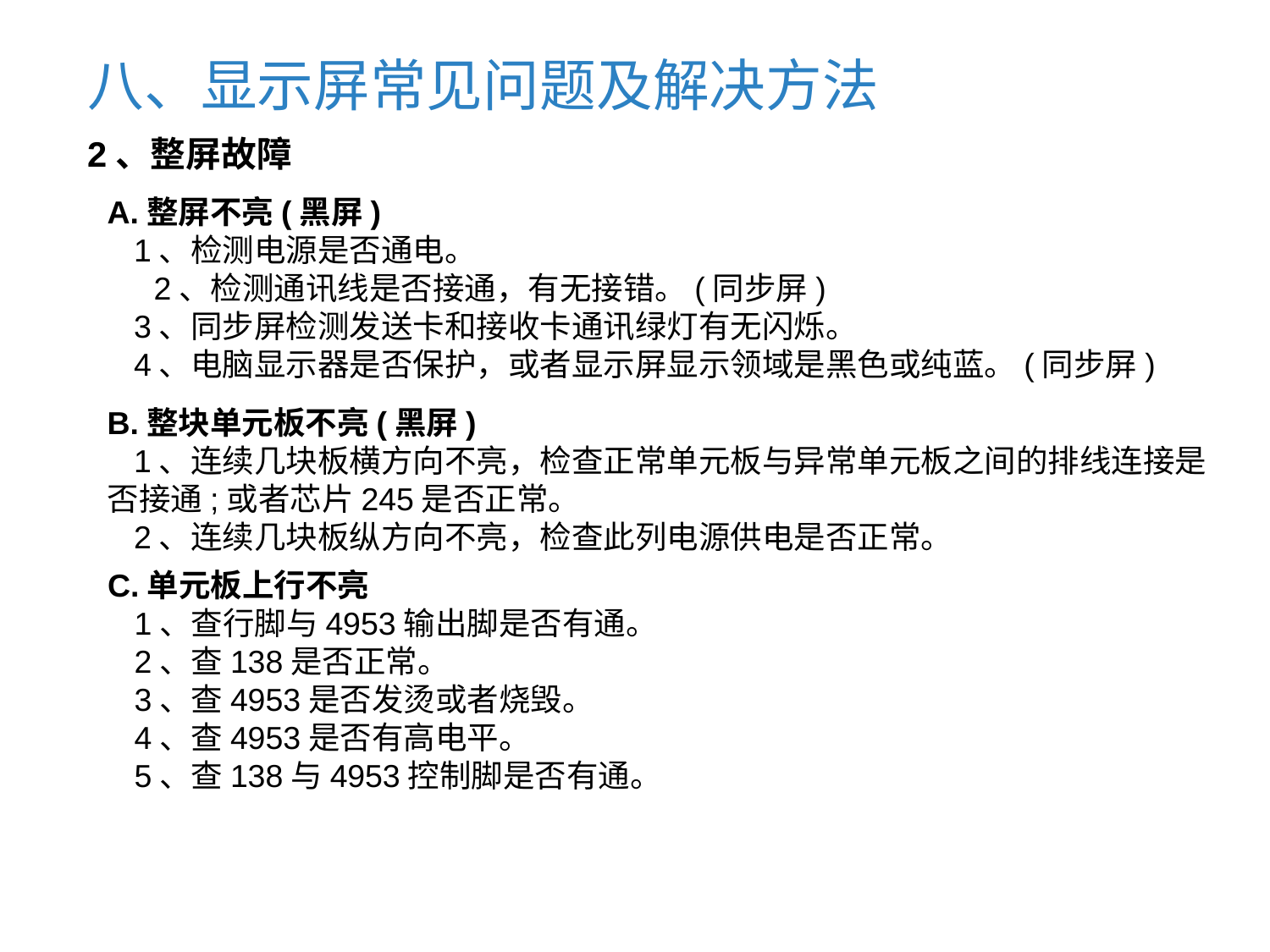

# 八、显示屏常见问题及解决方法
2、整屏故障
A.整屏不亮(黑屏)
   1、检测电源是否通电。
　 2、检测通讯线是否接通，有无接错。(同步屏)
   3、同步屏检测发送卡和接收卡通讯绿灯有无闪烁。
   4、电脑显示器是否保护，或者显示屏显示领域是黑色或纯蓝。(同步屏)
B.整块单元板不亮(黑屏)
   1、连续几块板横方向不亮，检查正常单元板与异常单元板之间的排线连接是否接通;或者芯片245是否正常。
   2、连续几块板纵方向不亮，检查此列电源供电是否正常。
C.单元板上行不亮
   1、查行脚与4953输出脚是否有通。
   2、查138是否正常。
   3、查4953是否发烫或者烧毁。
   4、查4953是否有高电平。
   5、查138与4953控制脚是否有通。